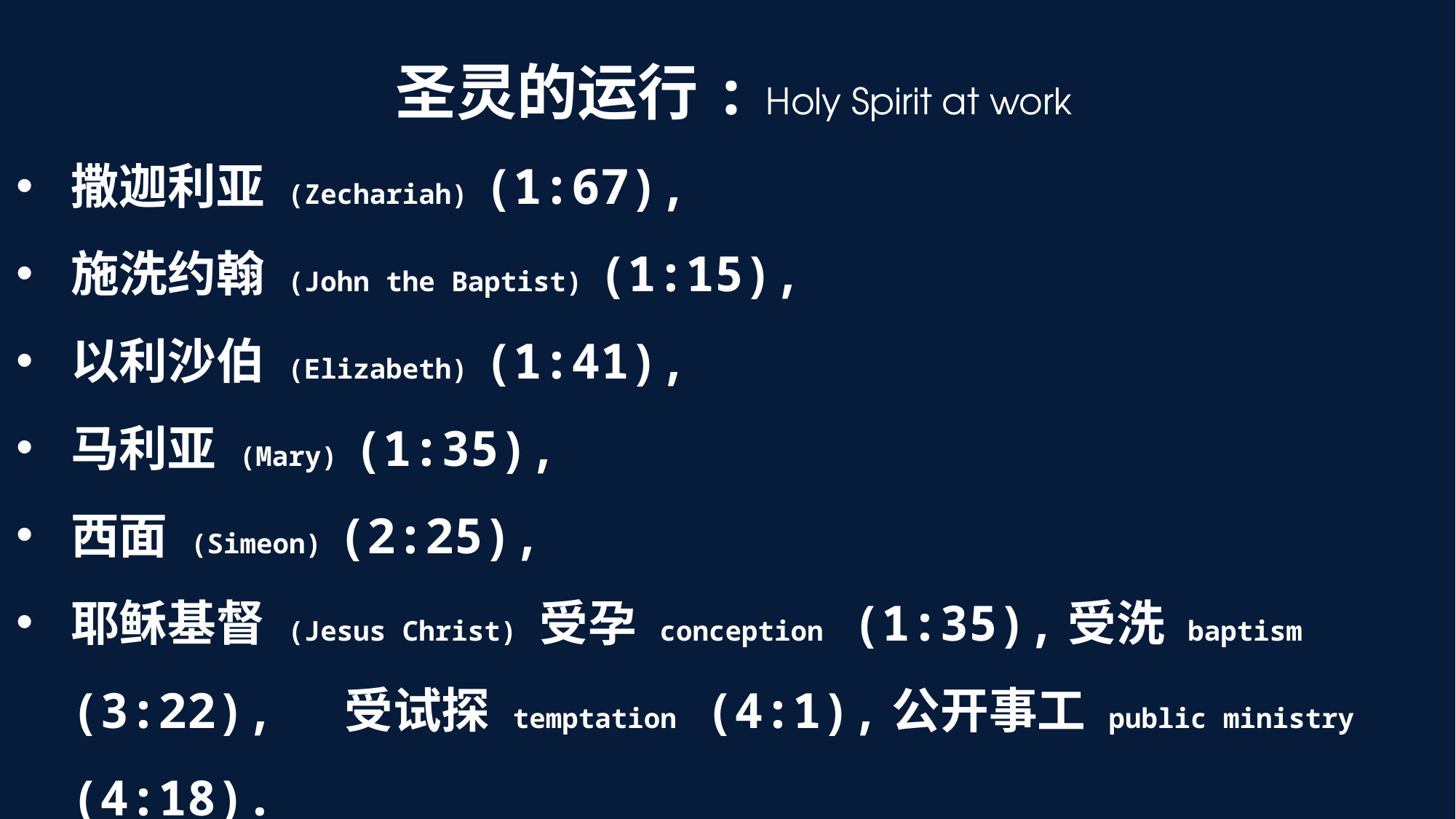

圣灵的运行: Holy Spirit at work
撒迦利亚 (Zechariah) (1:67),
施洗约翰 (John the Baptist) (1:15),
以利沙伯 (Elizabeth) (1:41),
马利亚 (Mary) (1:35),
西面 (Simeon) (2:25),
耶稣基督 (Jesus Christ) 受孕 conception (1:35),受洗 baptism (3:22),  受试探 temptation (4:1),公开事工 public ministry (4:18).